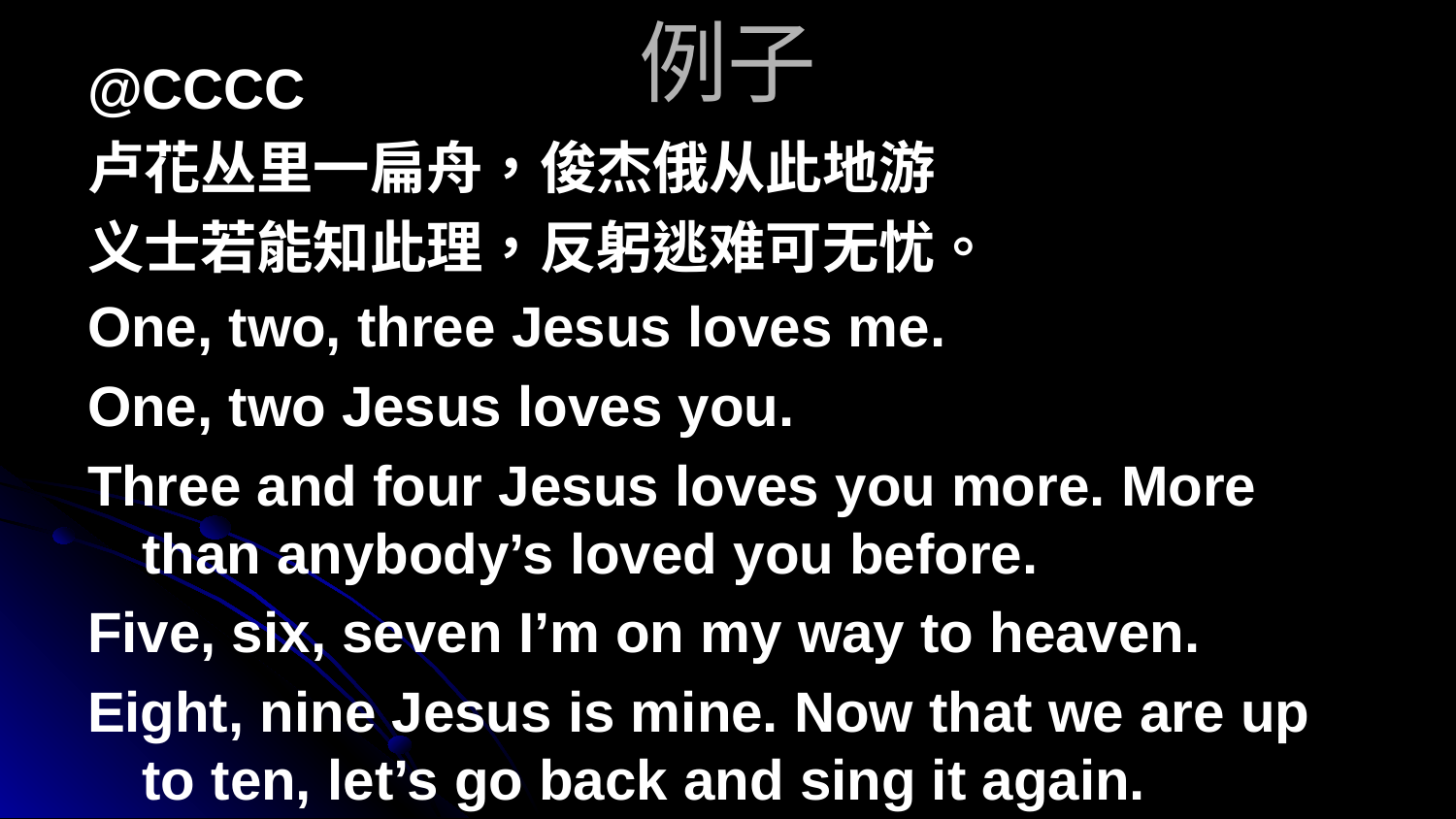

# 例子
@CCCC
卢花丛里一扁舟，俊杰俄从此地游
义士若能知此理，反躬逃难可无忧。
One, two, three Jesus loves me.
One, two Jesus loves you.
Three and four Jesus loves you more. More than anybody’s loved you before.
Five, six, seven I’m on my way to heaven.
Eight, nine Jesus is mine. Now that we are up to ten, let’s go back and sing it again.